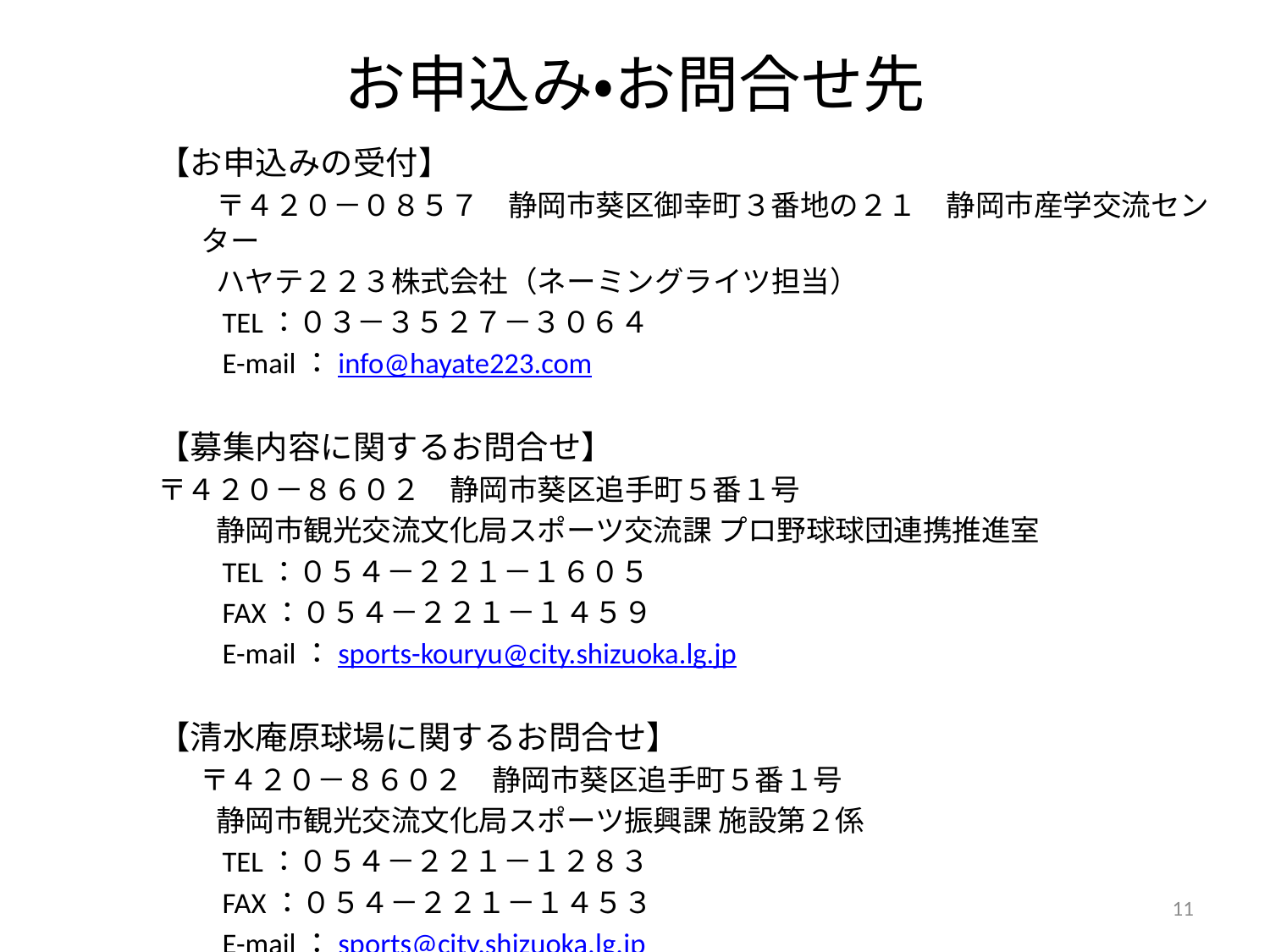

# お申込み・お問合せ先
【お申込みの受付】
　　〒４２０－０８５７　静岡市葵区御幸町３番地の２１　静岡市産学交流センター
　　ハヤテ２２３株式会社（ネーミングライツ担当）
　　TEL：０３－３５２７－３０６４
　　E-mail：info@hayate223.com

【募集内容に関するお問合せ】
〒４２０－８６０２　静岡市葵区追手町５番１号
　　静岡市観光交流文化局スポーツ交流課 プロ野球球団連携推進室
　　TEL：０５４－２２１－１６０５
　　FAX：０５４－２２１－１４５９
　　E-mail：sports-kouryu@city.shizuoka.lg.jp

【清水庵原球場に関するお問合せ】
　  〒４２０－８６０２　静岡市葵区追手町５番１号
　　静岡市観光交流文化局スポーツ振興課 施設第２係
　　TEL：０５４－２２１－１２８３
　　FAX：０５４－２２１－１４５３
　　E-mail：sports@city.shizuoka.lg.jp

11